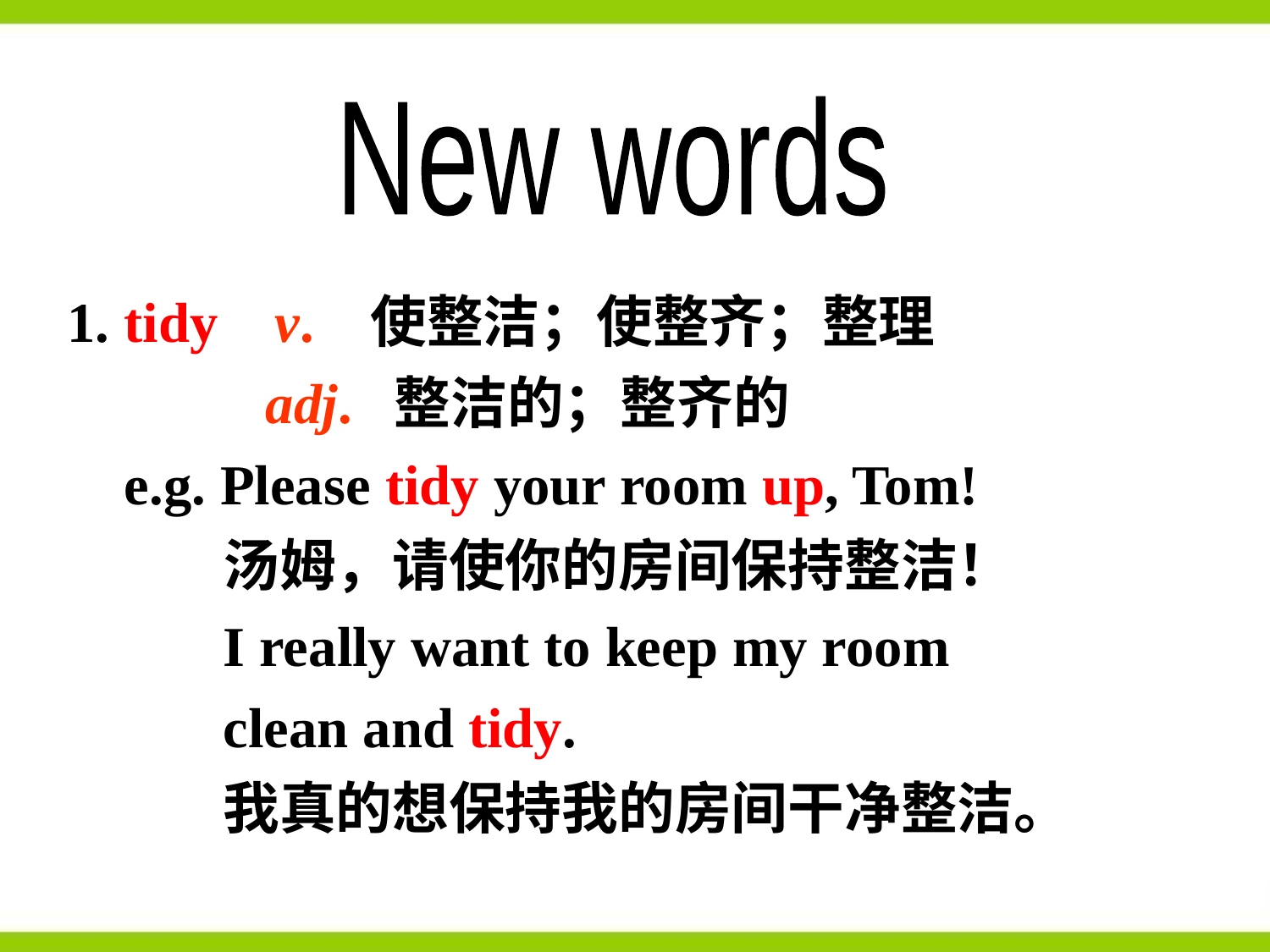

New words
1. tidy    v.   使整洁；使整齐；整理
              adj.  整洁的；整齐的
    e.g. Please tidy your room up, Tom!
           汤姆，请使你的房间保持整洁！
           I really want to keep my room
           clean and tidy.
           我真的想保持我的房间干净整洁。